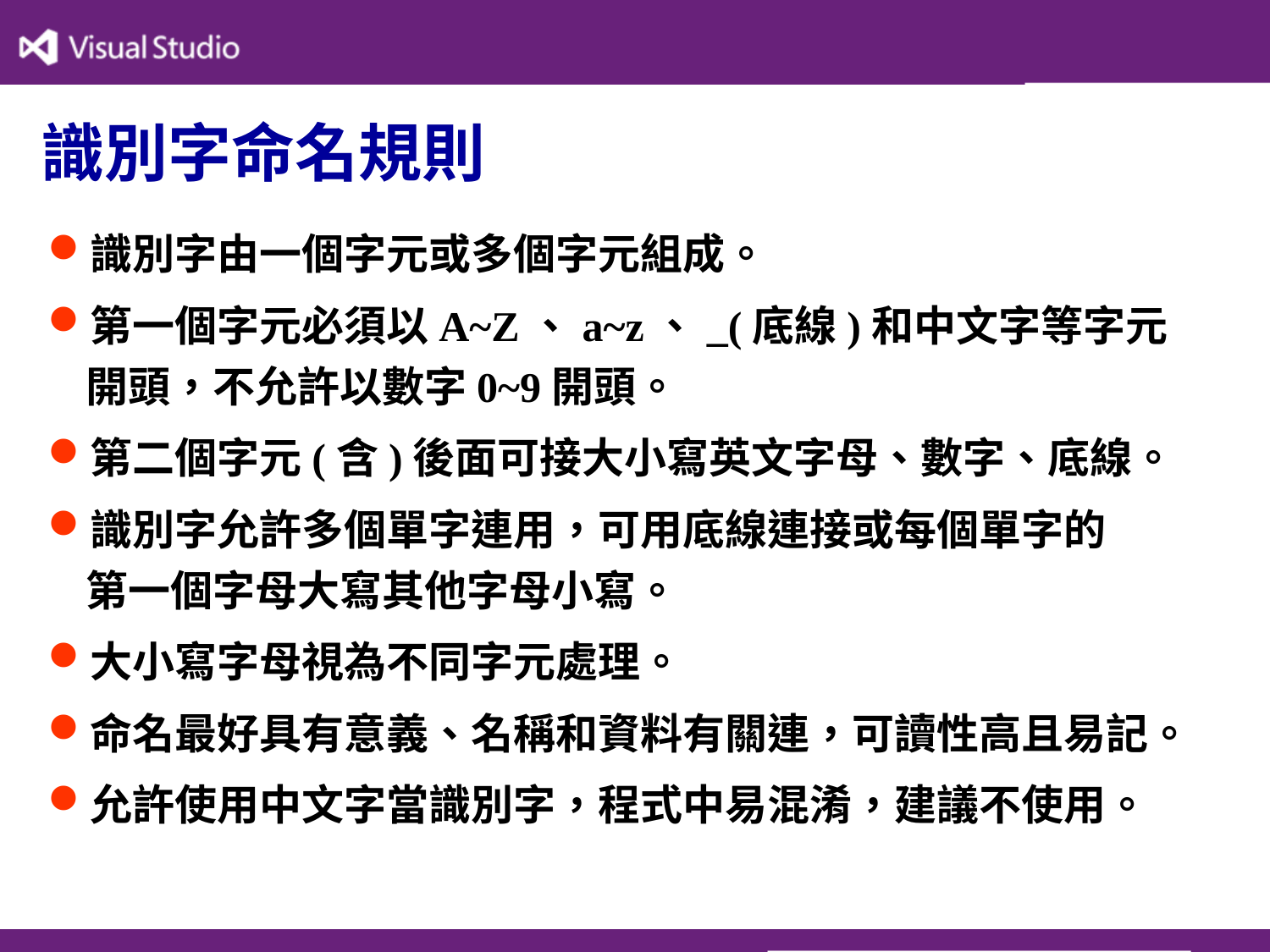

# 識別字命名規則
識別字由一個字元或多個字元組成。
第一個字元必須以A~Z、a~z、_(底線)和中文字等字元
開頭，不允許以數字0~9開頭。
第二個字元(含)後面可接大小寫英文字母、數字、底線。
識別字允許多個單字連用，可用底線連接或每個單字的
第一個字母大寫其他字母小寫。
大小寫字母視為不同字元處理。
命名最好具有意義、名稱和資料有關連，可讀性高且易記。
允許使用中文字當識別字，程式中易混淆，建議不使用。